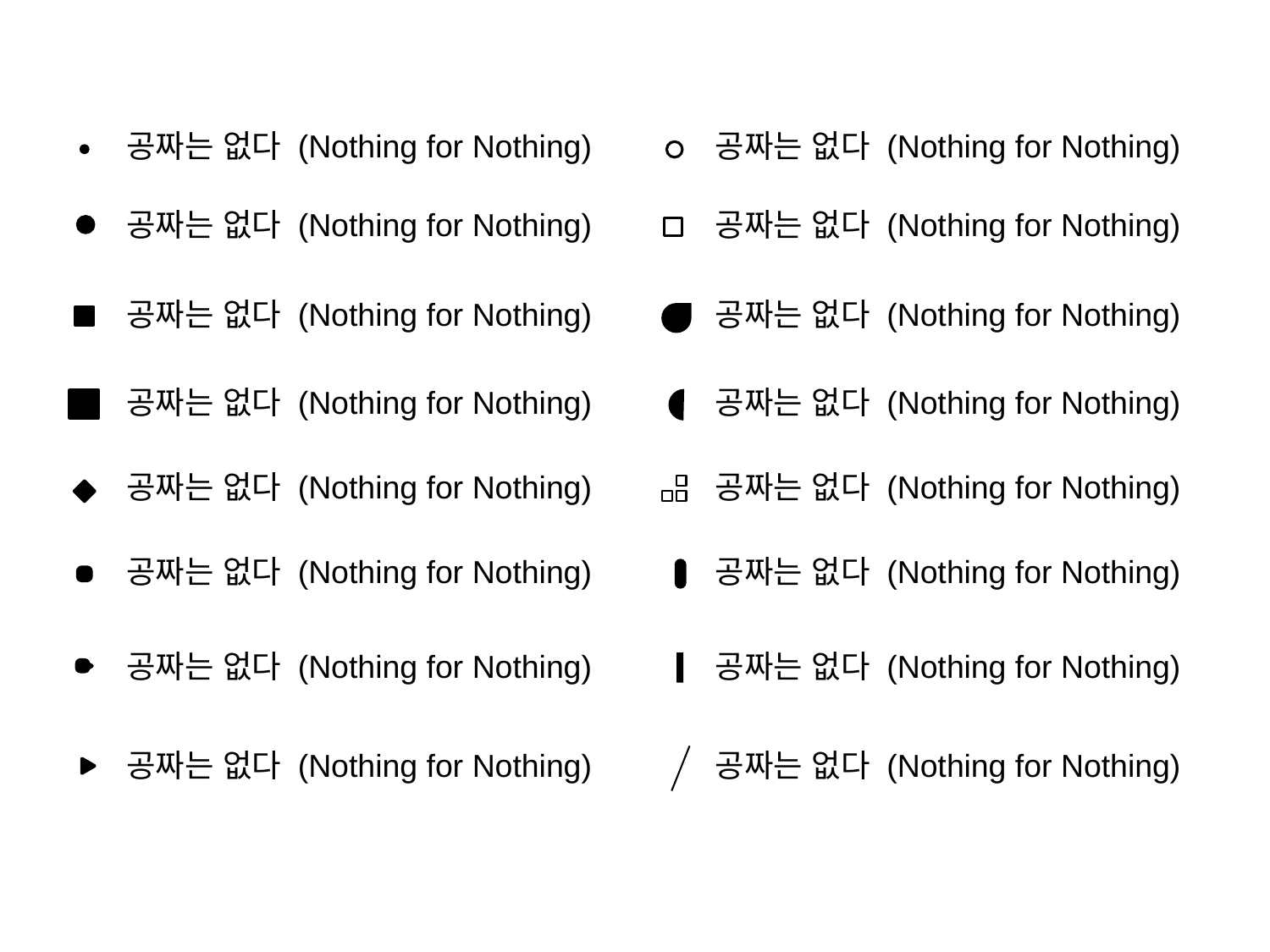

공짜는 없다 (Nothing for Nothing)
공짜는 없다 (Nothing for Nothing)

공짜는 없다 (Nothing for Nothing)
공짜는 없다 (Nothing for Nothing)

공짜는 없다 (Nothing for Nothing)
공짜는 없다 (Nothing for Nothing)

공짜는 없다 (Nothing for Nothing)
공짜는 없다 (Nothing for Nothing)

공짜는 없다 (Nothing for Nothing)
공짜는 없다 (Nothing for Nothing)

공짜는 없다 (Nothing for Nothing)
공짜는 없다 (Nothing for Nothing)

공짜는 없다 (Nothing for Nothing)
공짜는 없다 (Nothing for Nothing)

공짜는 없다 (Nothing for Nothing)
공짜는 없다 (Nothing for Nothing)